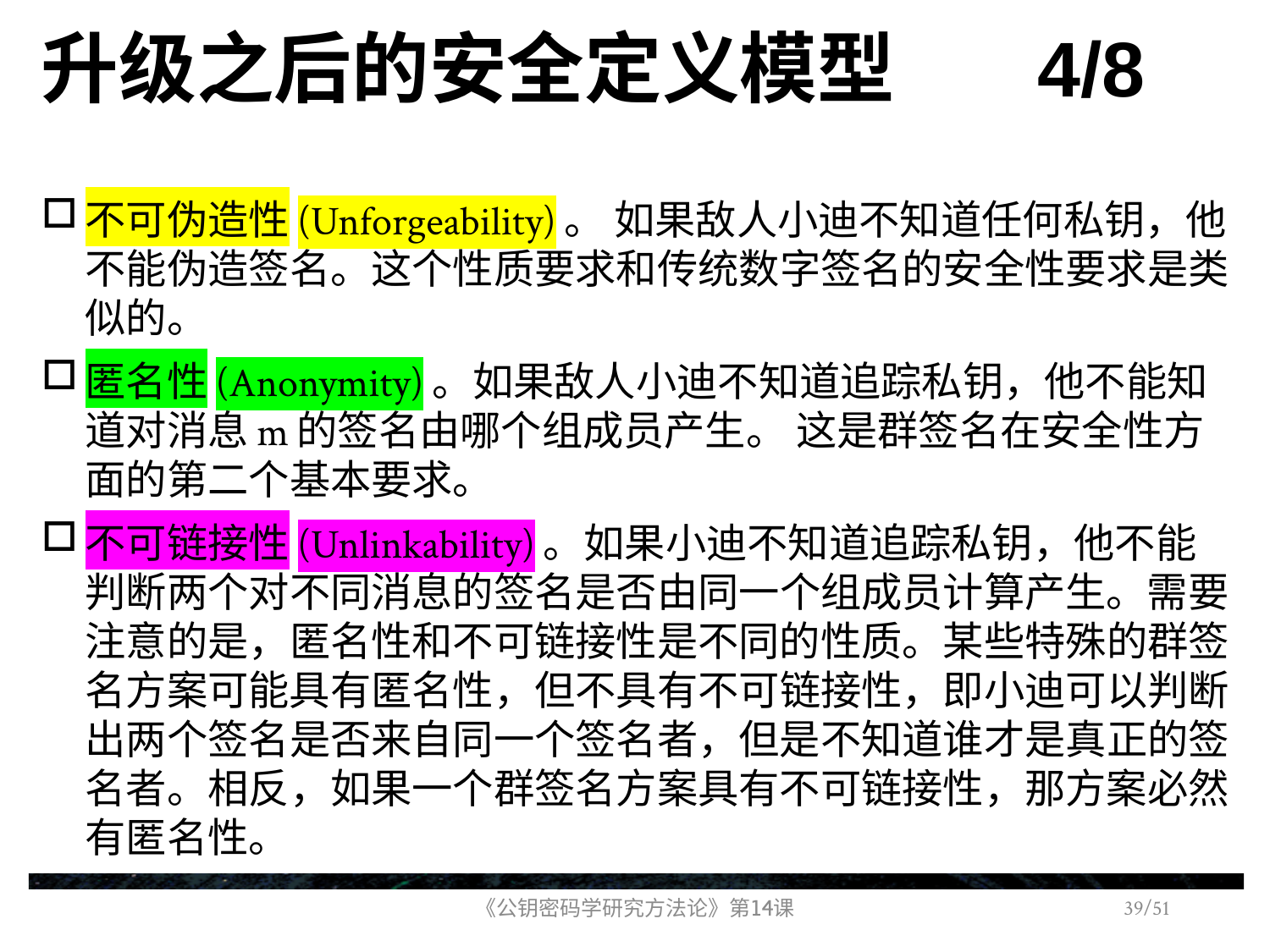

# 升级之后的安全定义模型       4/8
不可伪造性(Unforgeability)。 如果敌人小迪不知道任何私钥，他不能伪造签名。这个性质要求和传统数字签名的安全性要求是类似的。
匿名性(Anonymity)。如果敌人小迪不知道追踪私钥，他不能知道对消息m的签名由哪个组成员产生。 这是群签名在安全性方面的第二个基本要求。
不可链接性(Unlinkability)。如果小迪不知道追踪私钥，他不能判断两个对不同消息的签名是否由同一个组成员计算产生。需要注意的是，匿名性和不可链接性是不同的性质。某些特殊的群签名方案可能具有匿名性，但不具有不可链接性，即小迪可以判断出两个签名是否来自同一个签名者，但是不知道谁才是真正的签名者。相反，如果一个群签名方案具有不可链接性，那方案必然有匿名性。
《公钥密码学研究方法论》第14课
39/51